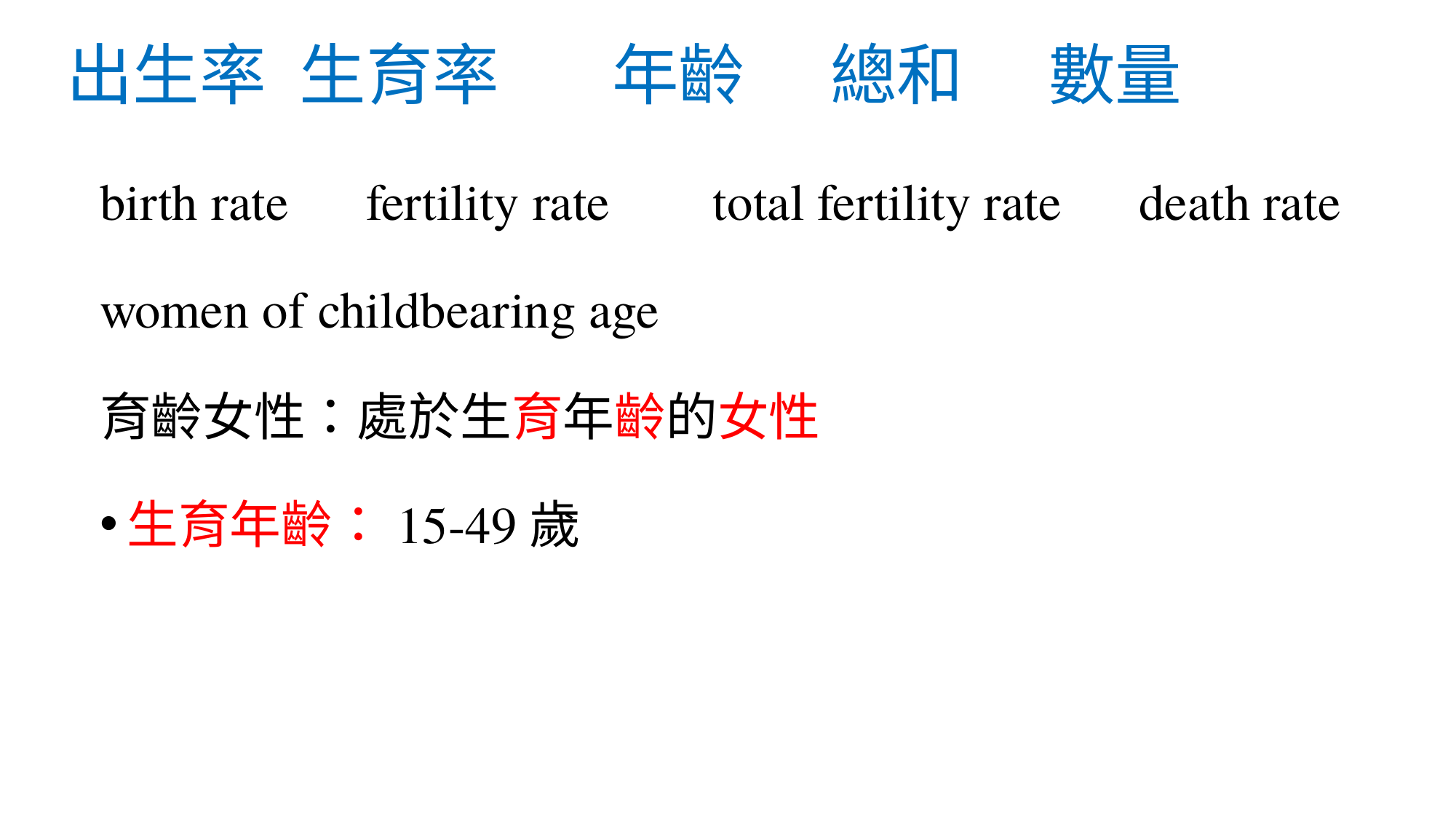

# 出生率	 生育率 	年齡 	總和 	數量
birth rate      fertility rate        total fertility rate      death rate
women of childbearing age
育齡女性：處於生育年齡的女性
生育年齡：15-49歲